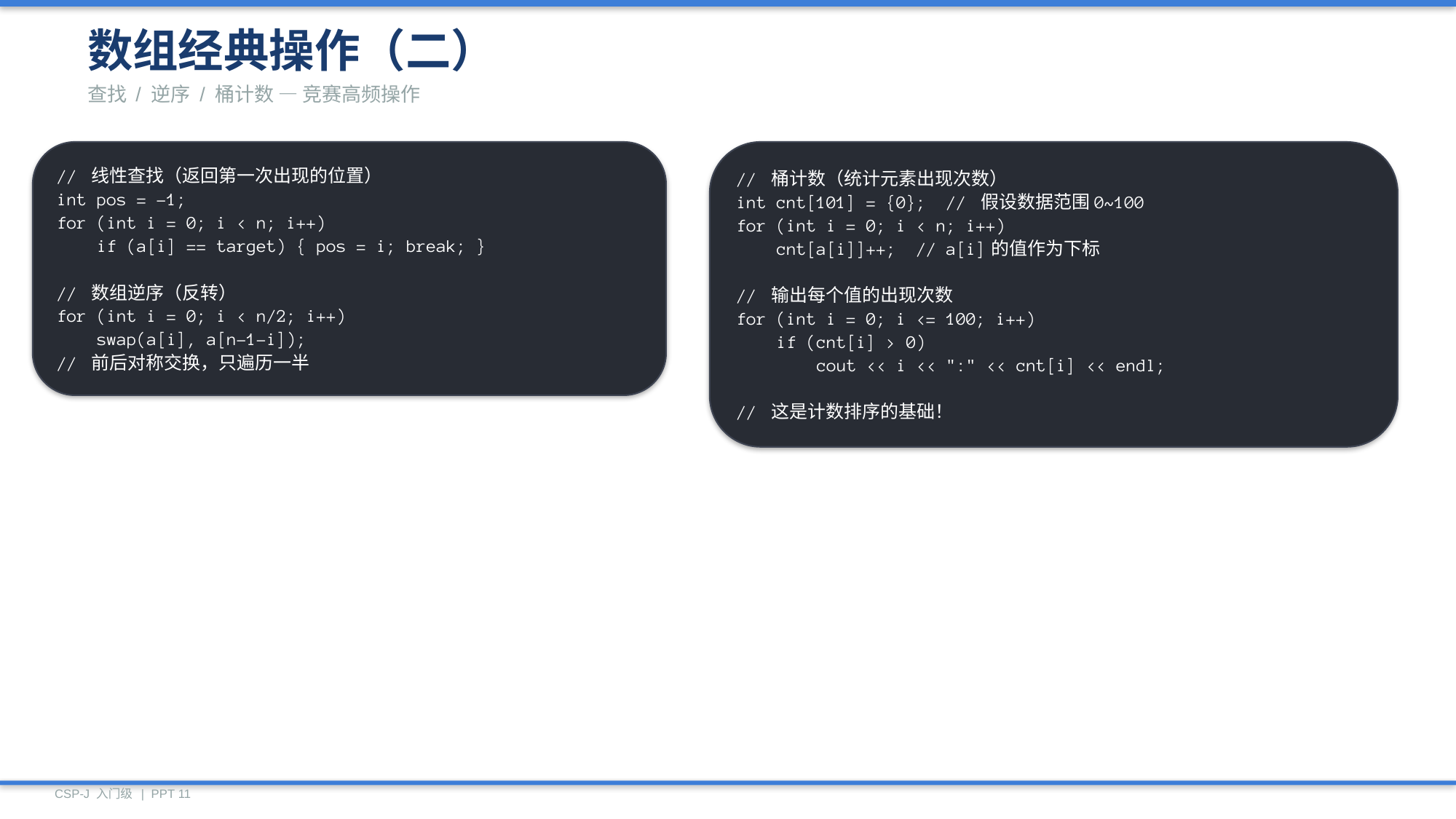

数组经典操作（二）
查找 / 逆序 / 桶计数 — 竞赛高频操作
// 线性查找（返回第一次出现的位置）
int pos = -1;
for (int i = 0; i < n; i++)
    if (a[i] == target) { pos = i; break; }

// 数组逆序（反转）
for (int i = 0; i < n/2; i++)
    swap(a[i], a[n-1-i]);
// 前后对称交换，只遍历一半
// 桶计数（统计元素出现次数）
int cnt[101] = {0};  // 假设数据范围0~100
for (int i = 0; i < n; i++)
    cnt[a[i]]++;  // a[i]的值作为下标

// 输出每个值的出现次数
for (int i = 0; i <= 100; i++)
    if (cnt[i] > 0)
        cout << i << ":" << cnt[i] << endl;

// 这是计数排序的基础！

CSP-J 入门级  |  PPT 11